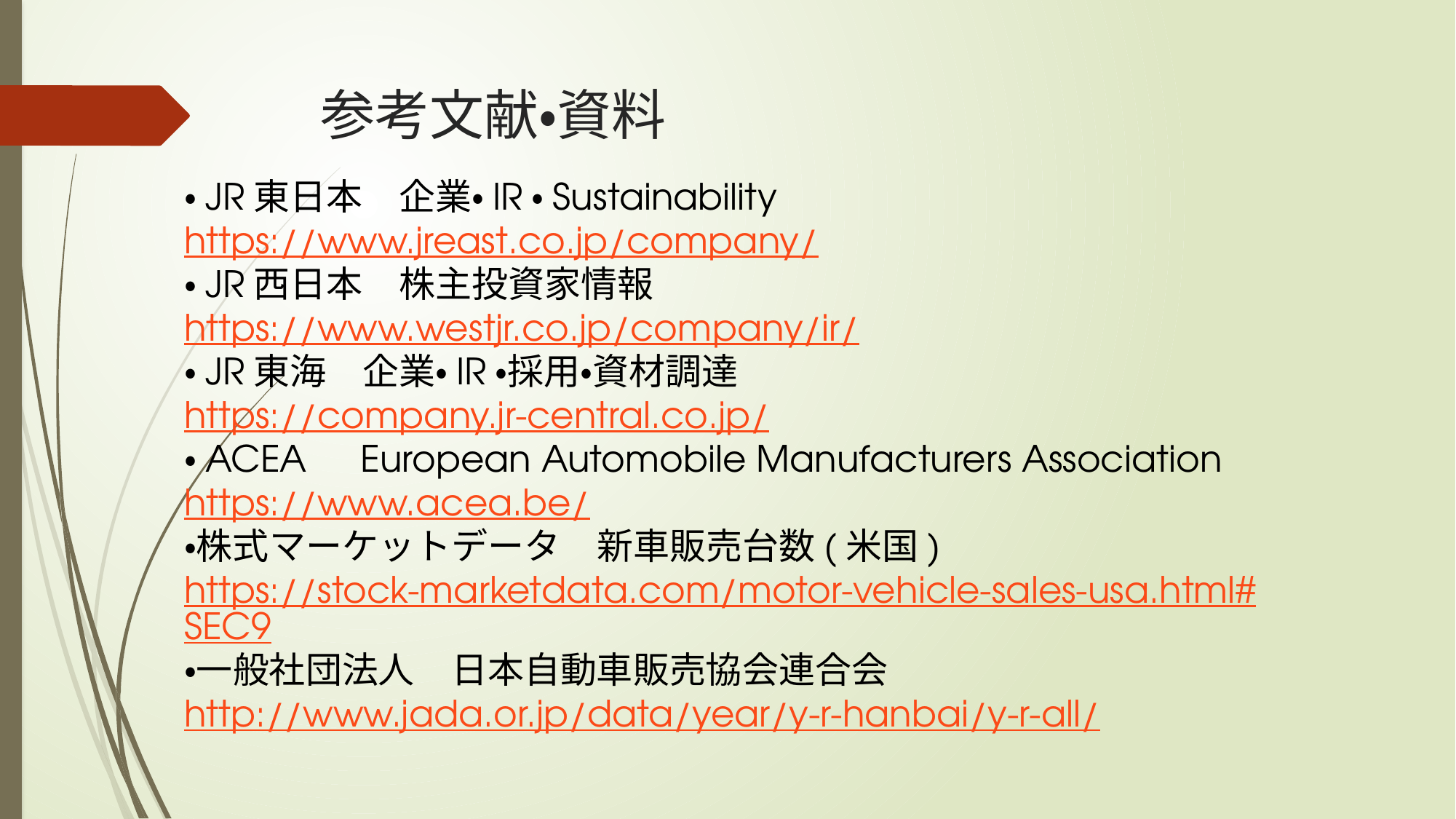

# 参考文献・資料
・JR東日本　企業・IR・Sustainability
https://www.jreast.co.jp/company/
・JR西日本　株主投資家情報
https://www.westjr.co.jp/company/ir/
・JR東海　企業・IR・採用・資材調達
https://company.jr-central.co.jp/
・ACEA　European Automobile Manufacturers Association
https://www.acea.be/
・株式マーケットデータ　新車販売台数(米国)
https://stock-marketdata.com/motor-vehicle-sales-usa.html#SEC9
・一般社団法人　日本自動車販売協会連合会
http://www.jada.or.jp/data/year/y-r-hanbai/y-r-all/